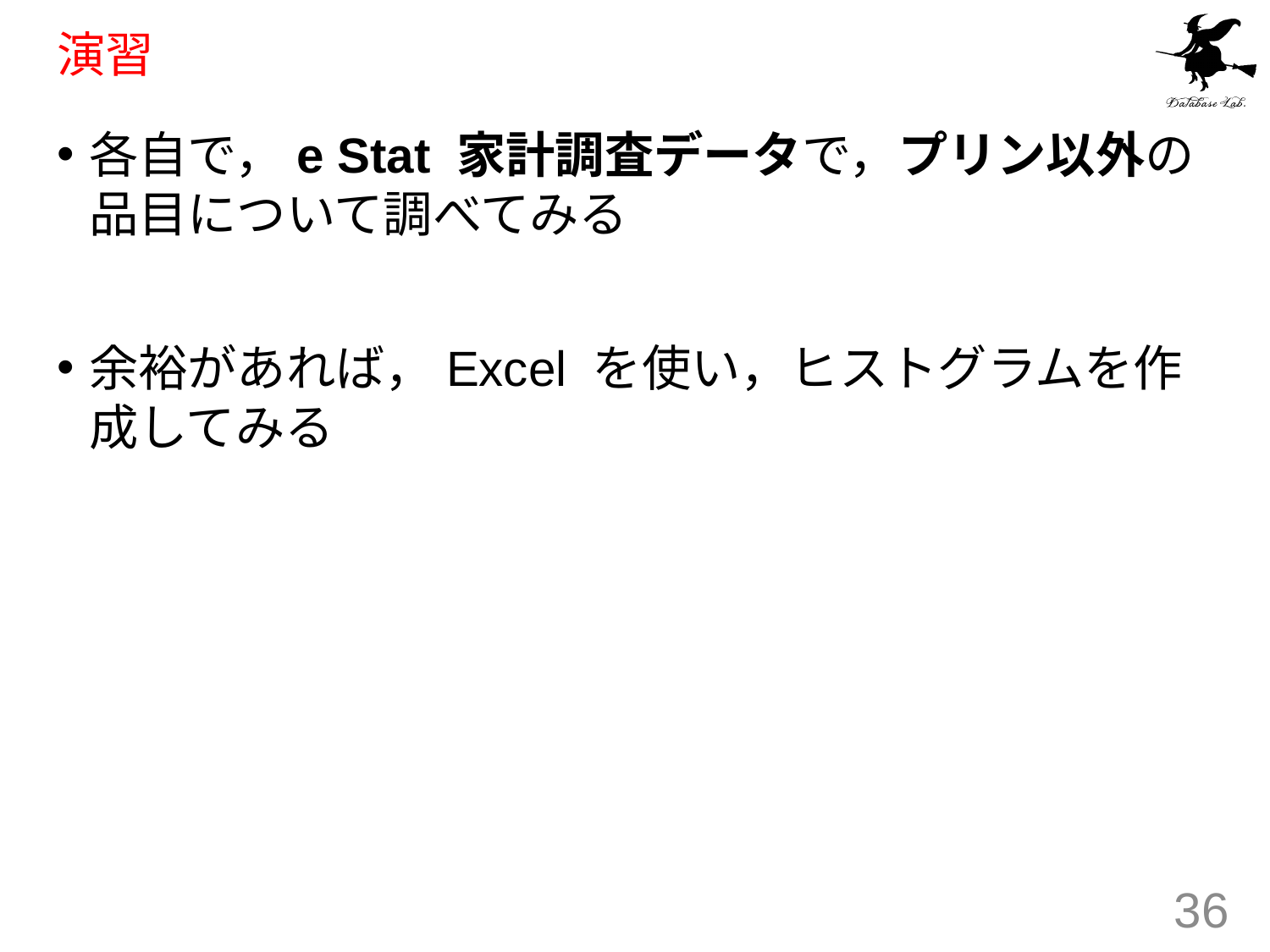

# 演習
各自で，e Stat 家計調査データで，プリン以外の品目について調べてみる

余裕があれば，Excel を使い，ヒストグラムを作成してみる
36